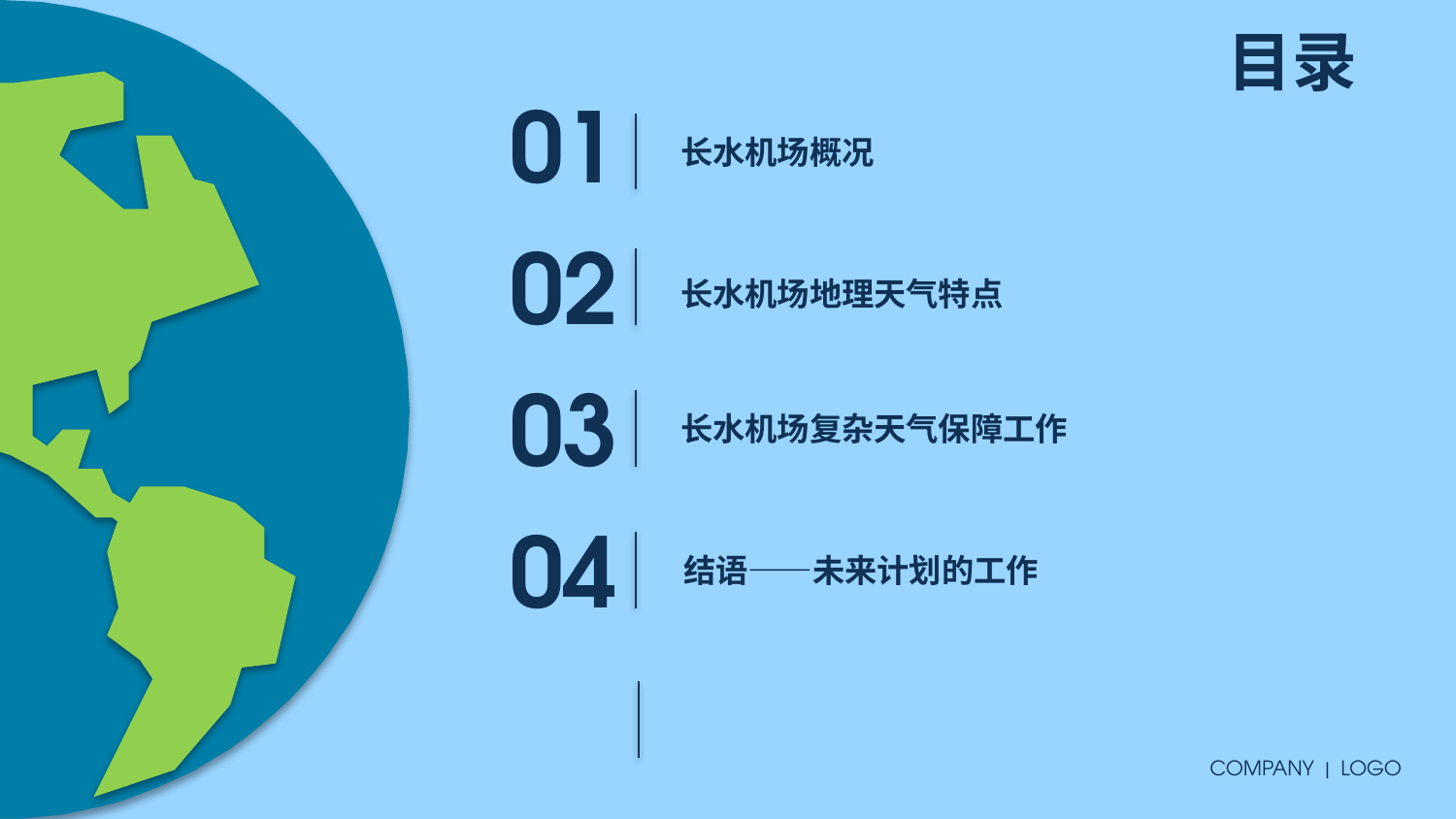

目录
01
长水机场概况
02
长水机场地理天气特点
03
长水机场复杂天气保障工作
04
结语——未来计划的工作
COMPANY  |  LOGO